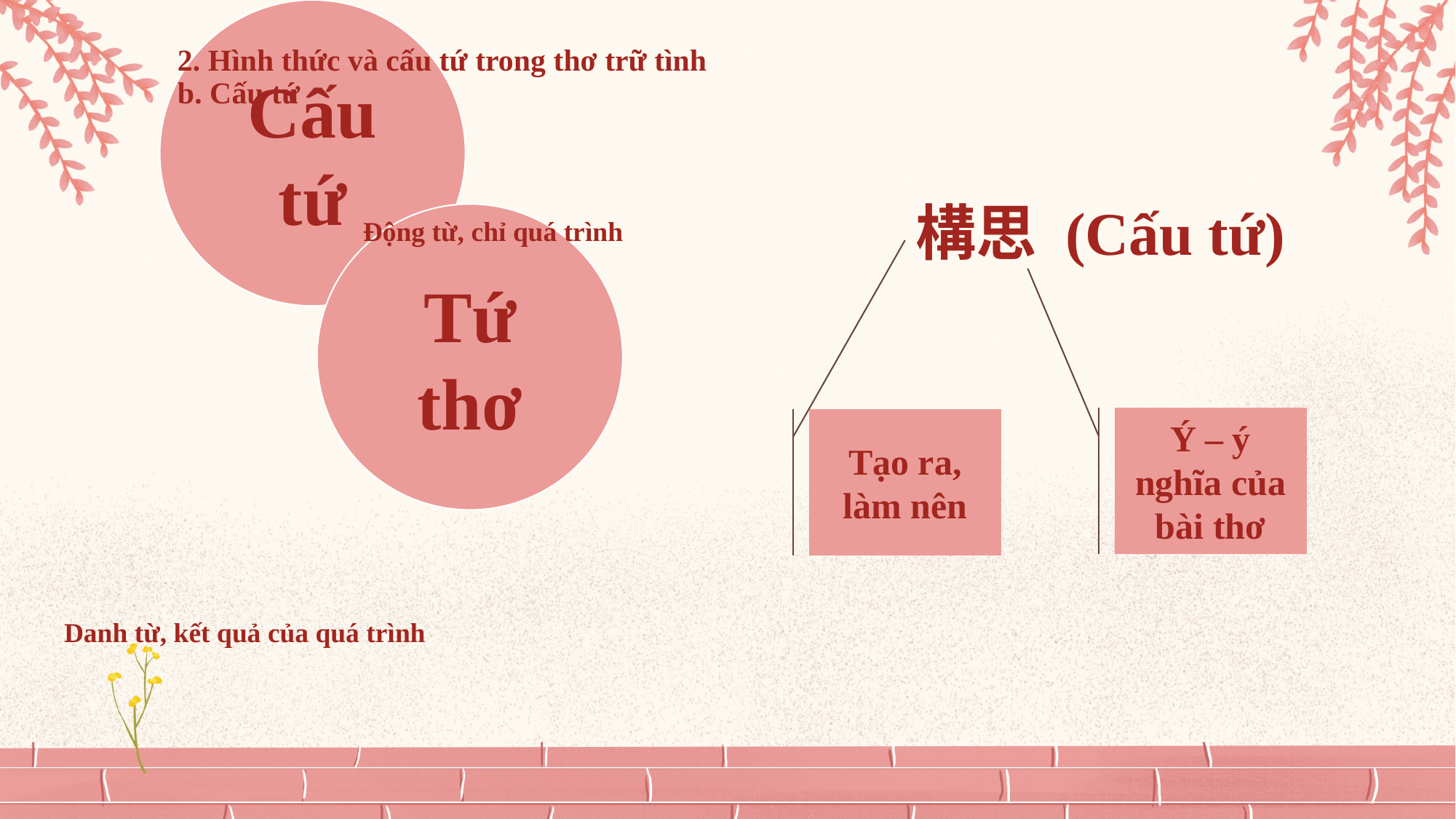

2. Hình thức và cấu tứ trong thơ trữ tình
b. Cấu tứ
Cấu tứ
Tứ thơ
構思 (Cấu tứ)
Động từ, chỉ quá trình
Ý – ý nghĩa của bài thơ
Tạo ra, làm nên
Danh từ, kết quả của quá trình